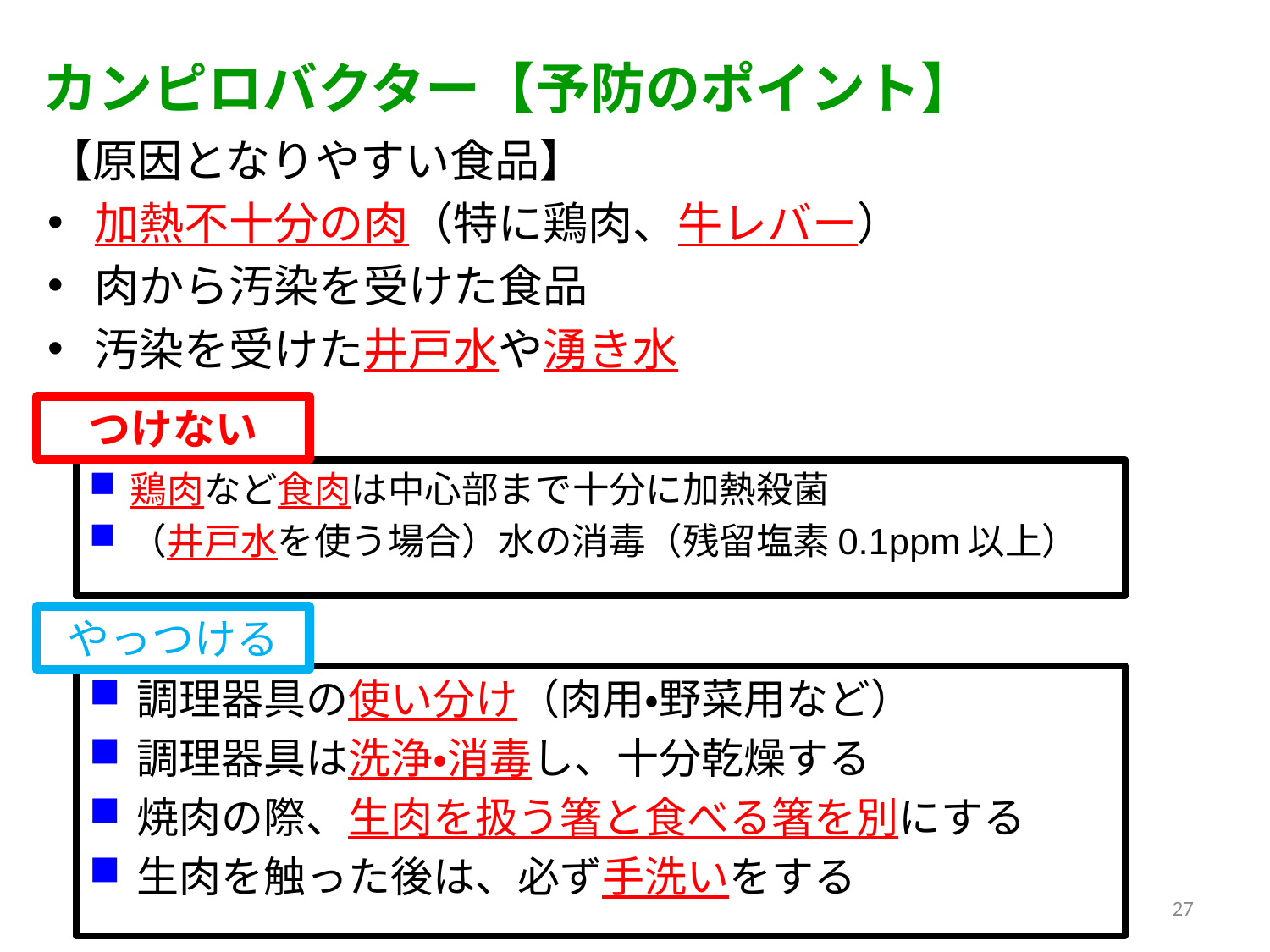

# カンピロバクター【予防のポイント】
【原因となりやすい食品】
加熱不十分の肉（特に鶏肉、牛レバー）
肉から汚染を受けた食品
汚染を受けた井戸水や湧き水
つけない
鶏肉など食肉は中心部まで十分に加熱殺菌
（井戸水を使う場合）水の消毒（残留塩素0.1ppm以上）
やっつける
調理器具の使い分け（肉用・野菜用など）
調理器具は洗浄・消毒し、十分乾燥する
焼肉の際、生肉を扱う箸と食べる箸を別にする
生肉を触った後は、必ず手洗いをする

27